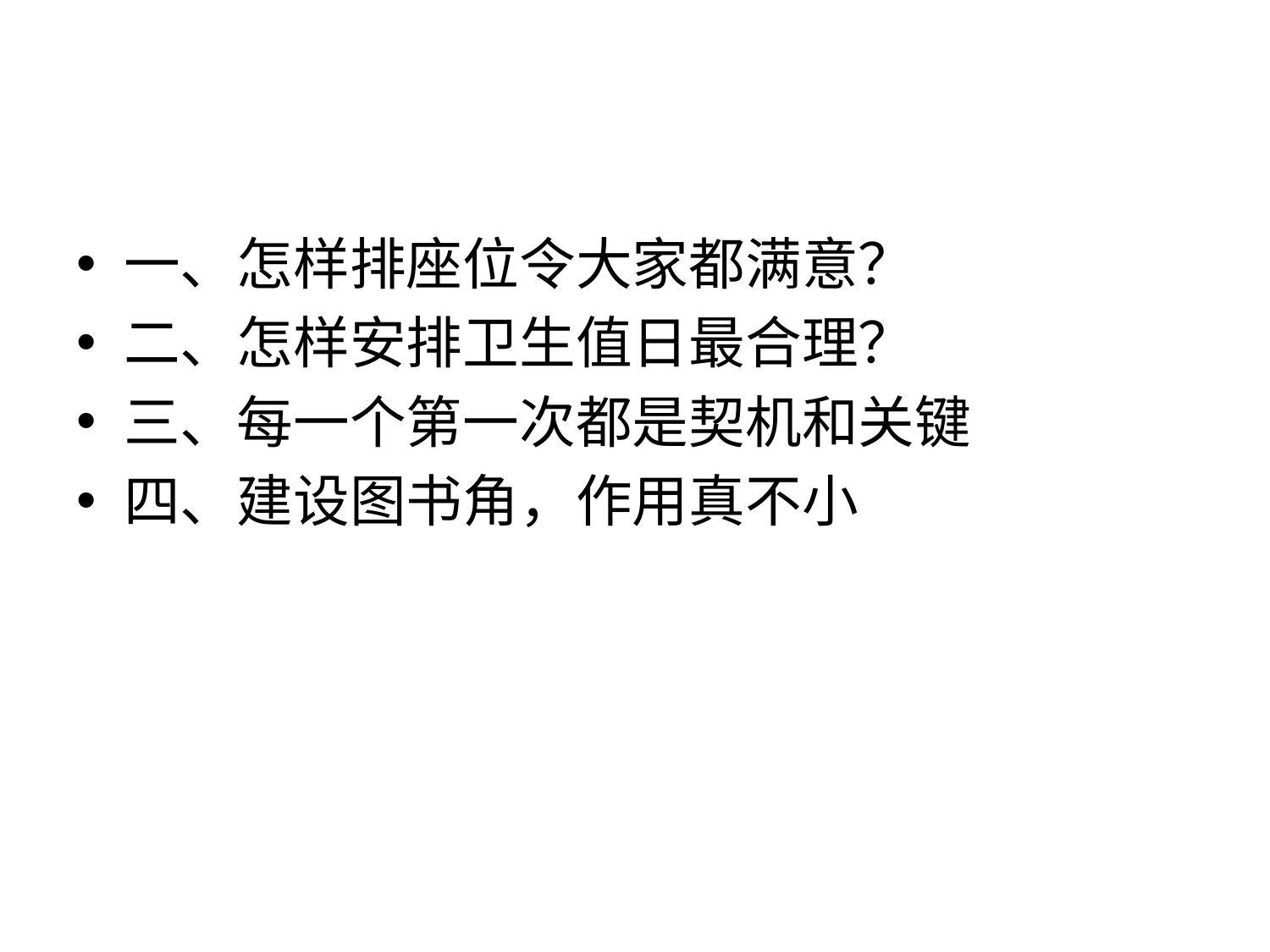

#
一、怎样排座位令大家都满意？
二、怎样安排卫生值日最合理？
三、每一个第一次都是契机和关键
四、建设图书角，作用真不小